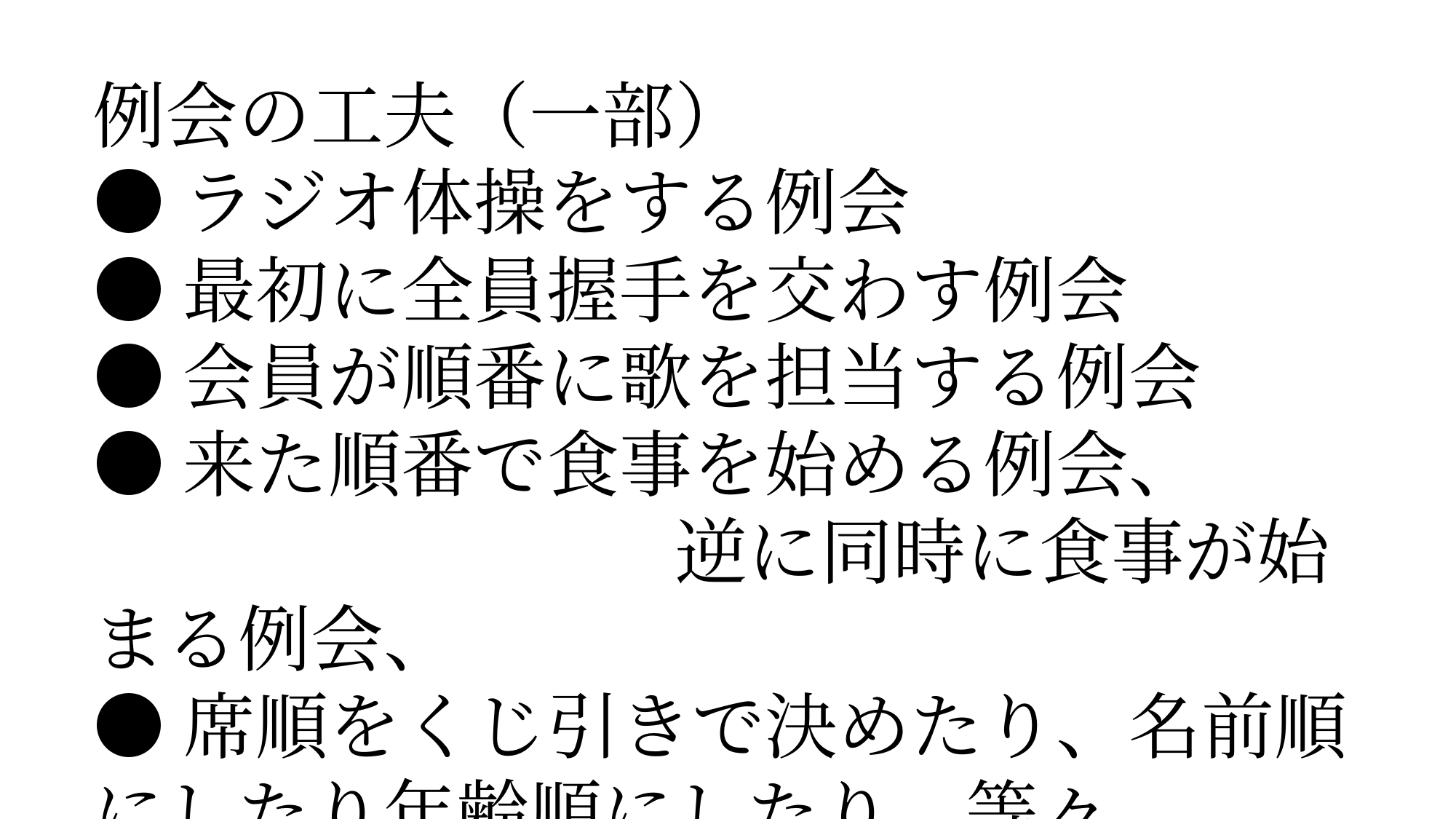

例会の工夫（一部）
●ラジオ体操をする例会
●最初に全員握手を交わす例会
●会員が順番に歌を担当する例会
●来た順番で食事を始める例会、　　　　　　　　　　逆に同時に食事が始まる例会、
●席順をくじ引きで決めたり、名前順にしたり年齢順にしたり、等々